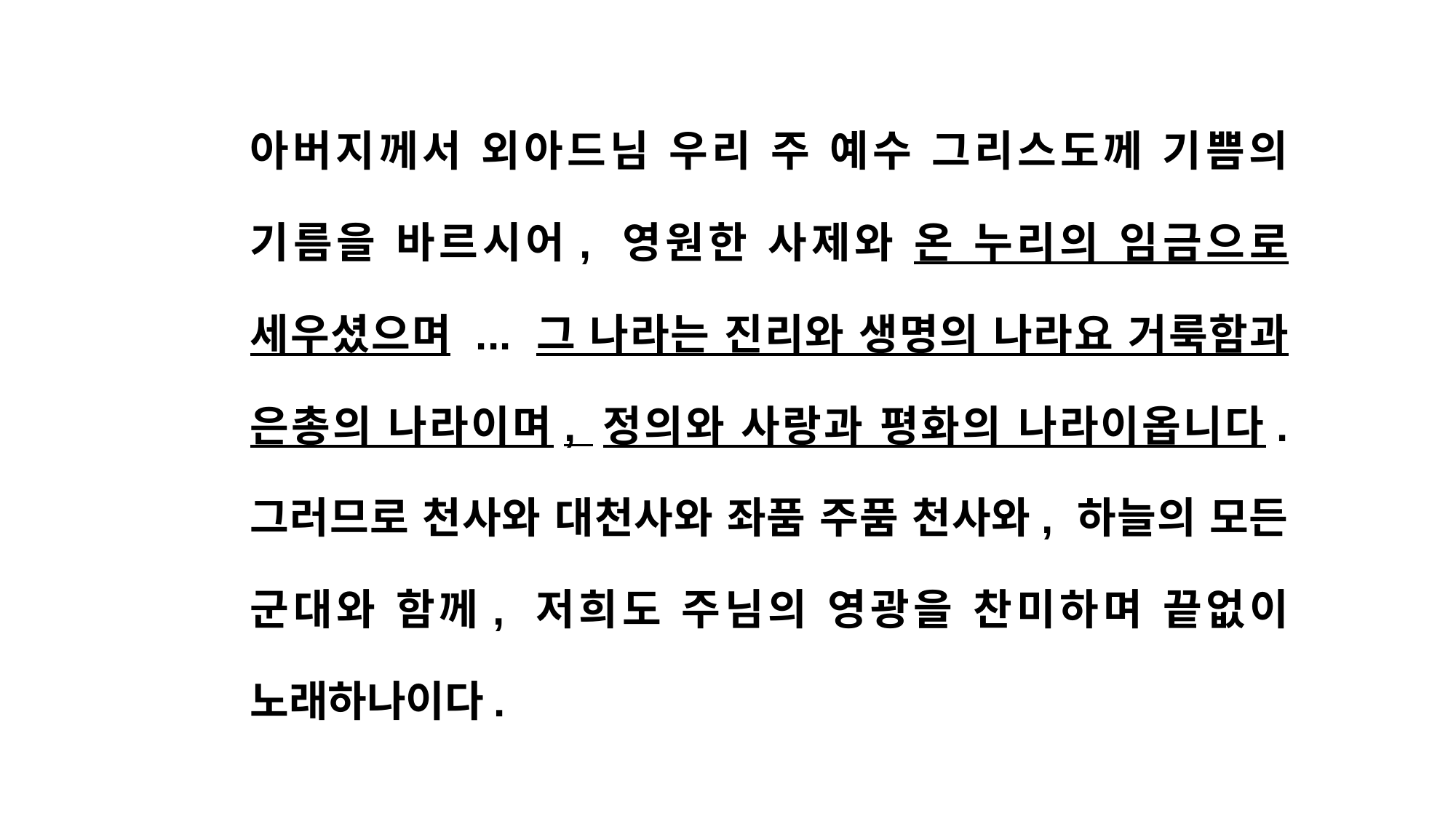

아버지께서 외아드님 우리 주 예수 그리스도께 기쁨의 기름을 바르시어, 영원한 사제와 온 누리의 임금으로 세우셨으며 ... 그 나라는 진리와 생명의 나라요 거룩함과 은총의 나라이며, 정의와 사랑과 평화의 나라이옵니다. 그러므로 천사와 대천사와 좌품 주품 천사와, 하늘의 모든 군대와 함께, 저희도 주님의 영광을 찬미하며 끝없이 노래하나이다.